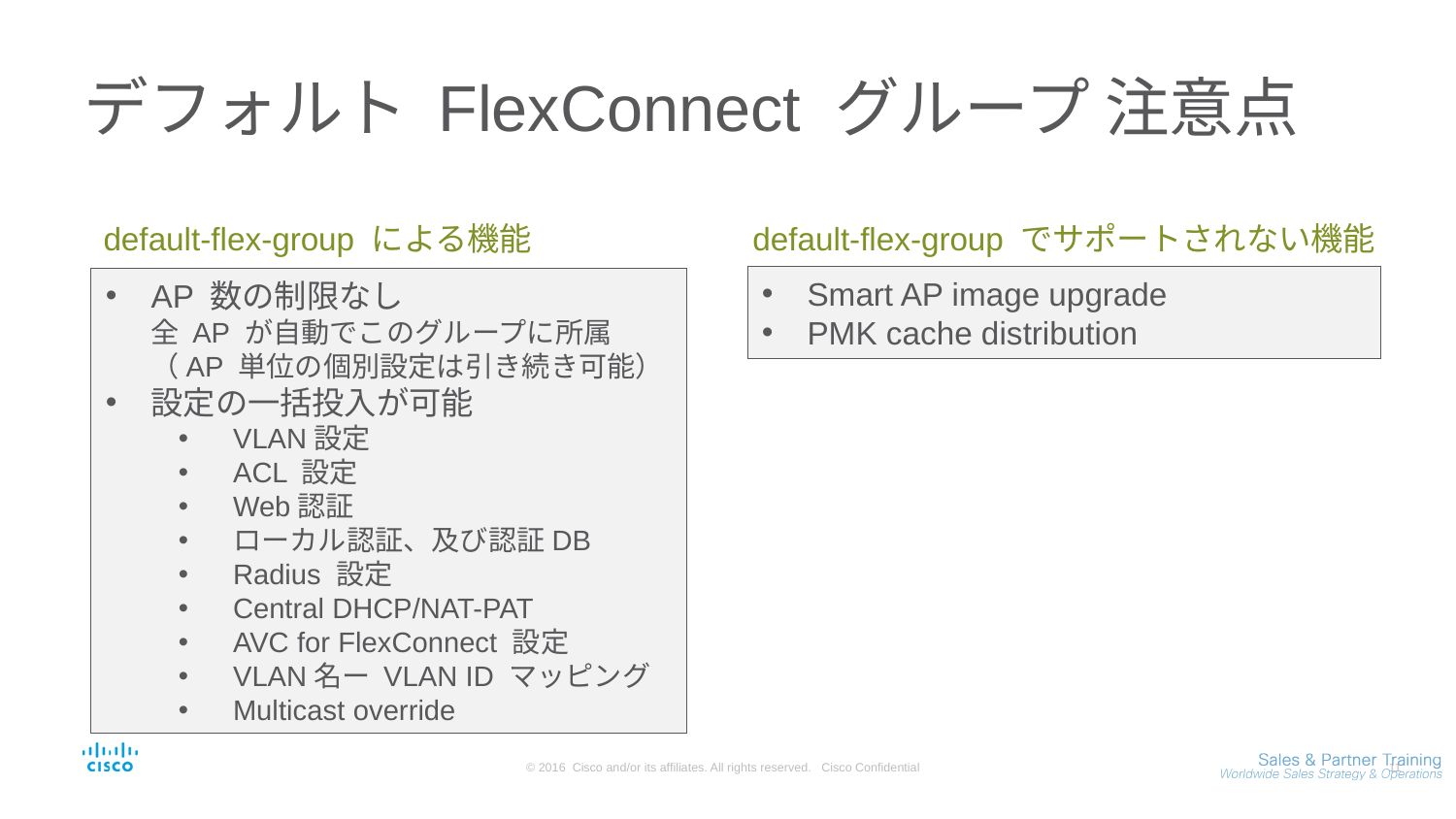

# デフォルト FlexConnect グループ 注意点
default-flex-group による機能
default-flex-group でサポートされない機能
Smart AP image upgrade
PMK cache distribution
AP 数の制限なし
全 AP が自動でこのグループに所属
（AP 単位の個別設定は引き続き可能）
設定の一括投入が可能
VLAN設定
ACL 設定
Web認証
ローカル認証、及び認証DB
Radius 設定
Central DHCP/NAT-PAT
AVC for FlexConnect 設定
VLAN名ー VLAN ID マッピング
Multicast override